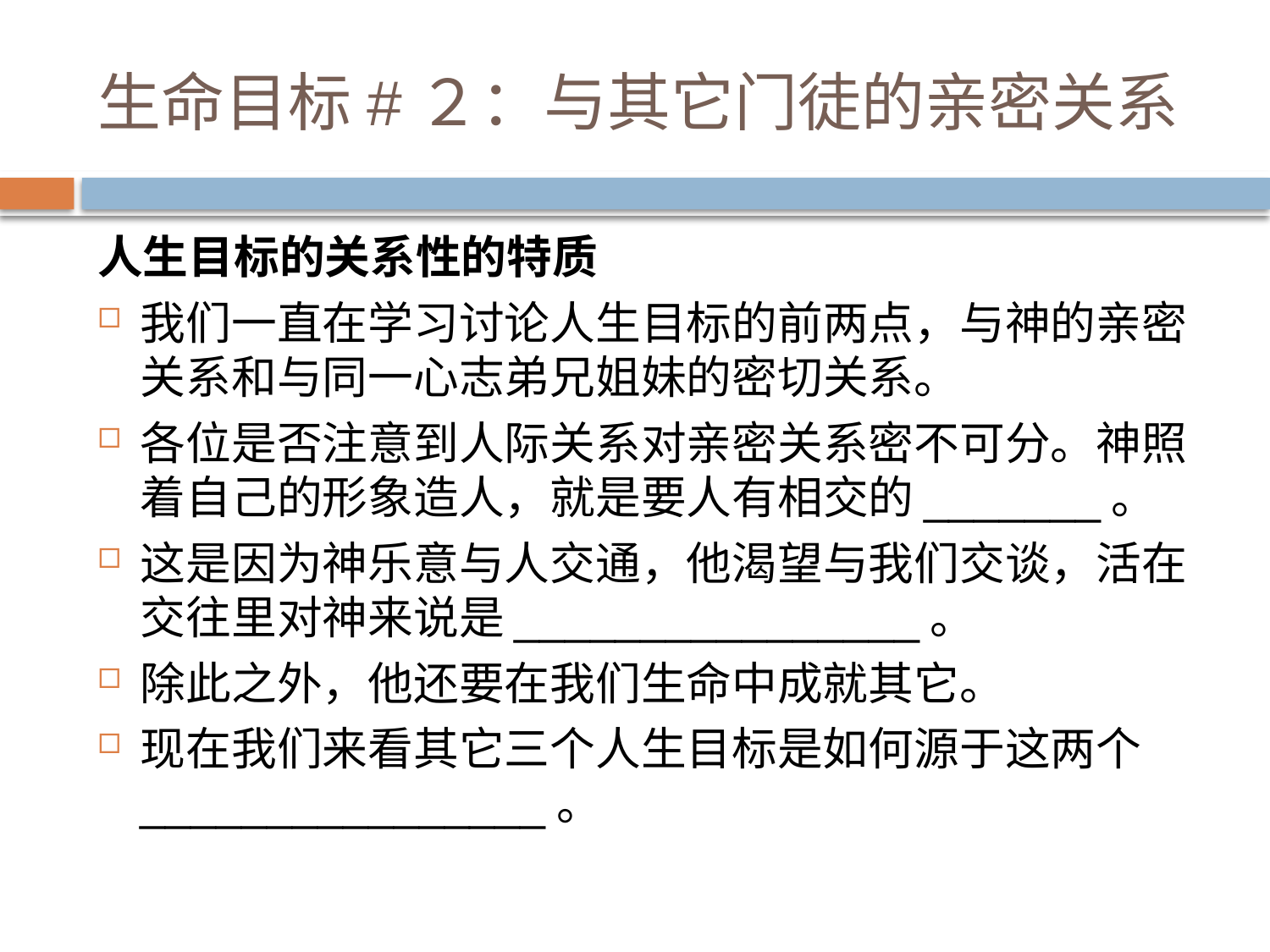

# 生命目标#２：与其它门徒的亲密关系
人生目标的关系性的特质
我们一直在学习讨论人生目标的前两点，与神的亲密关系和与同一心志弟兄姐妹的密切关系。
各位是否注意到人际关系对亲密关系密不可分。神照着自己的形象造人，就是要人有相交的_______。
这是因为神乐意与人交通，他渴望与我们交谈，活在交往里对神来说是________________。
除此之外，他还要在我们生命中成就其它。
现在我们来看其它三个人生目标是如何源于这两个________________。